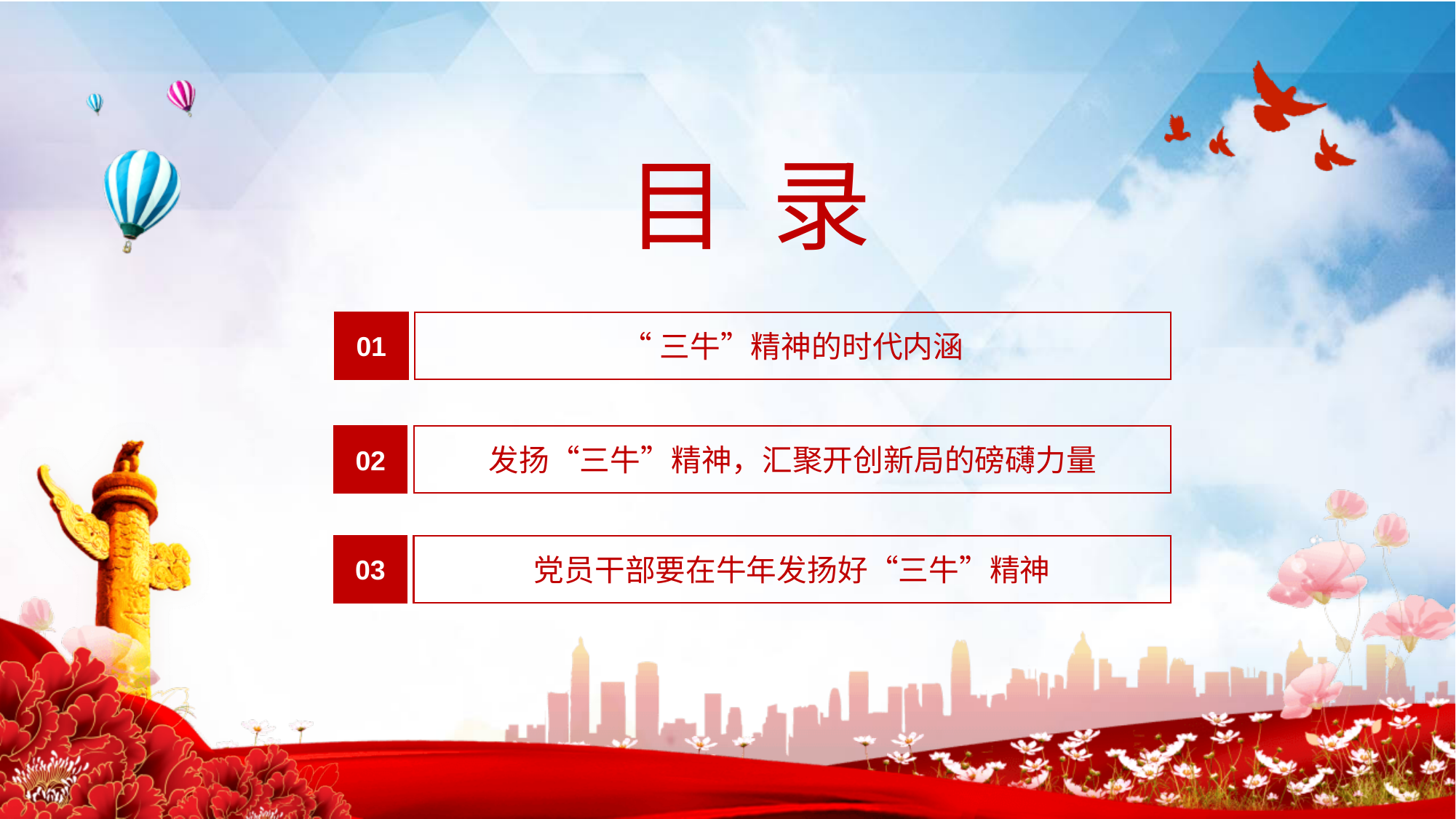

目  录
01
“三牛”精神的时代内涵
02
发扬“三牛”精神，汇聚开创新局的磅礴力量
03
党员干部要在牛年发扬好“三牛”精神